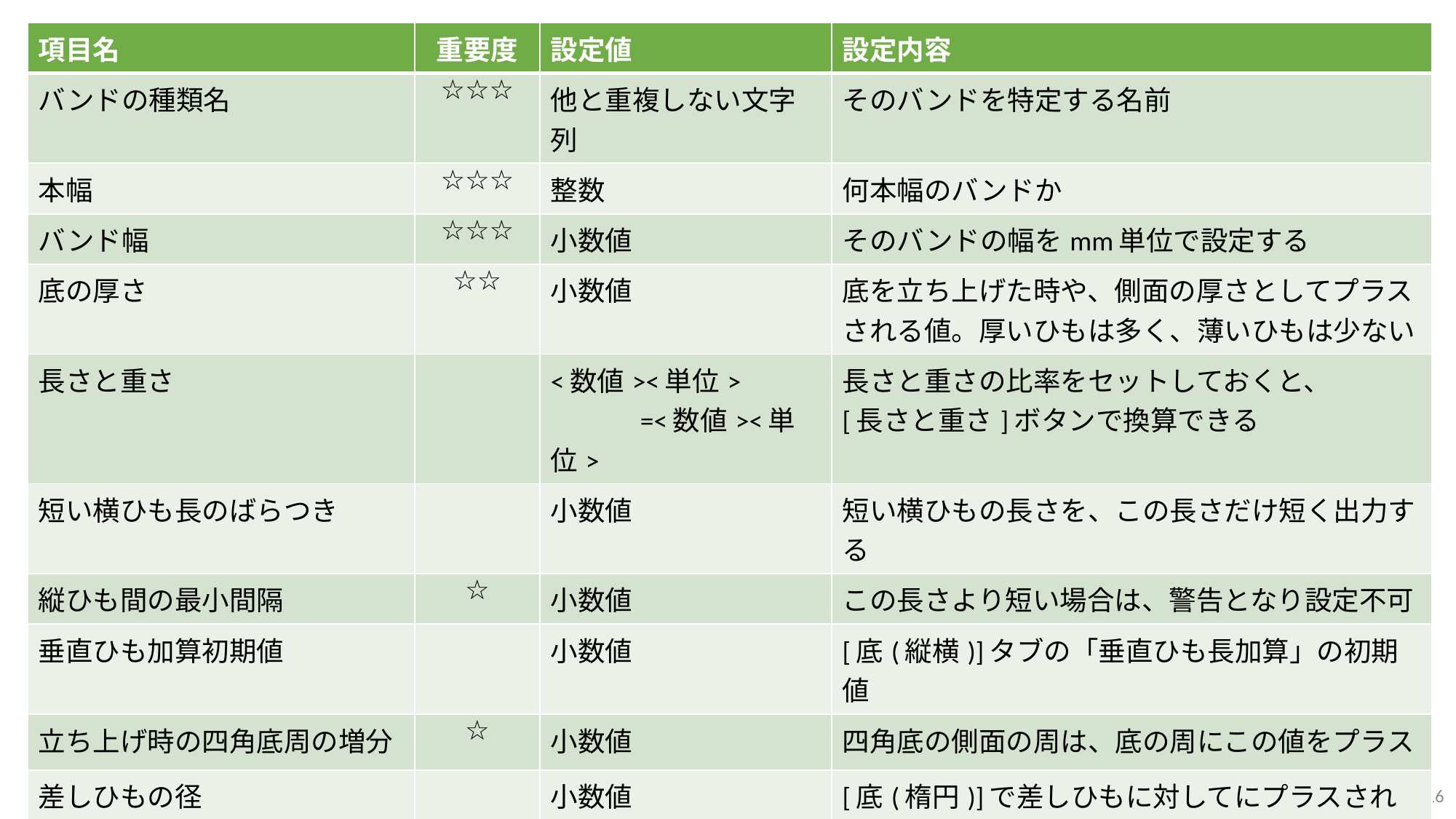

| 項目名 | 重要度 | 設定値 | 設定内容 |
| --- | --- | --- | --- |
| バンドの種類名 | ☆☆☆ | 他と重複しない文字列 | そのバンドを特定する名前 |
| 本幅 | ☆☆☆ | 整数 | 何本幅のバンドか |
| バンド幅 | ☆☆☆ | 小数値 | そのバンドの幅をmm単位で設定する |
| 底の厚さ | ☆☆ | 小数値 | 底を立ち上げた時や、側面の厚さとしてプラスされる値。厚いひもは多く、薄いひもは少ない |
| 長さと重さ |  | <数値><単位> 　　　=<数値><単位> | 長さと重さの比率をセットしておくと、 [長さと重さ]ボタンで換算できる |
| 短い横ひも長のばらつき |  | 小数値 | 短い横ひもの長さを、この長さだけ短く出力する |
| 縦ひも間の最小間隔 | ☆ | 小数値 | この長さより短い場合は、警告となり設定不可 |
| 垂直ひも加算初期値 |  | 小数値 | [底(縦横)]タブの「垂直ひも長加算」の初期値 |
| 立ち上げ時の四角底周の増分 | ☆ | 小数値 | 四角底の側面の周は、底の周にこの値をプラス |
| 差しひもの径 |  | 小数値 | [底(楕円)]で差しひもに対してにプラスされる径 |
| 差しひも長加算初期値 |  | 小数値 | 差しひもの「ひも長加算」の初期値 |
| 楕円底円弧の半径加算 |  | 小数値 | 底の円弧を計算する時に、半径に加算する値 |
| 楕円底周の加算 |  | 小数値 | 縦ひも+横ひもで作られる長方形に加算する値 |
| 立ち上げ時の楕円底周の増分 | ☆ | 小数値 | 楕円底の側面の周は、底の周にこの値をプラス |
16